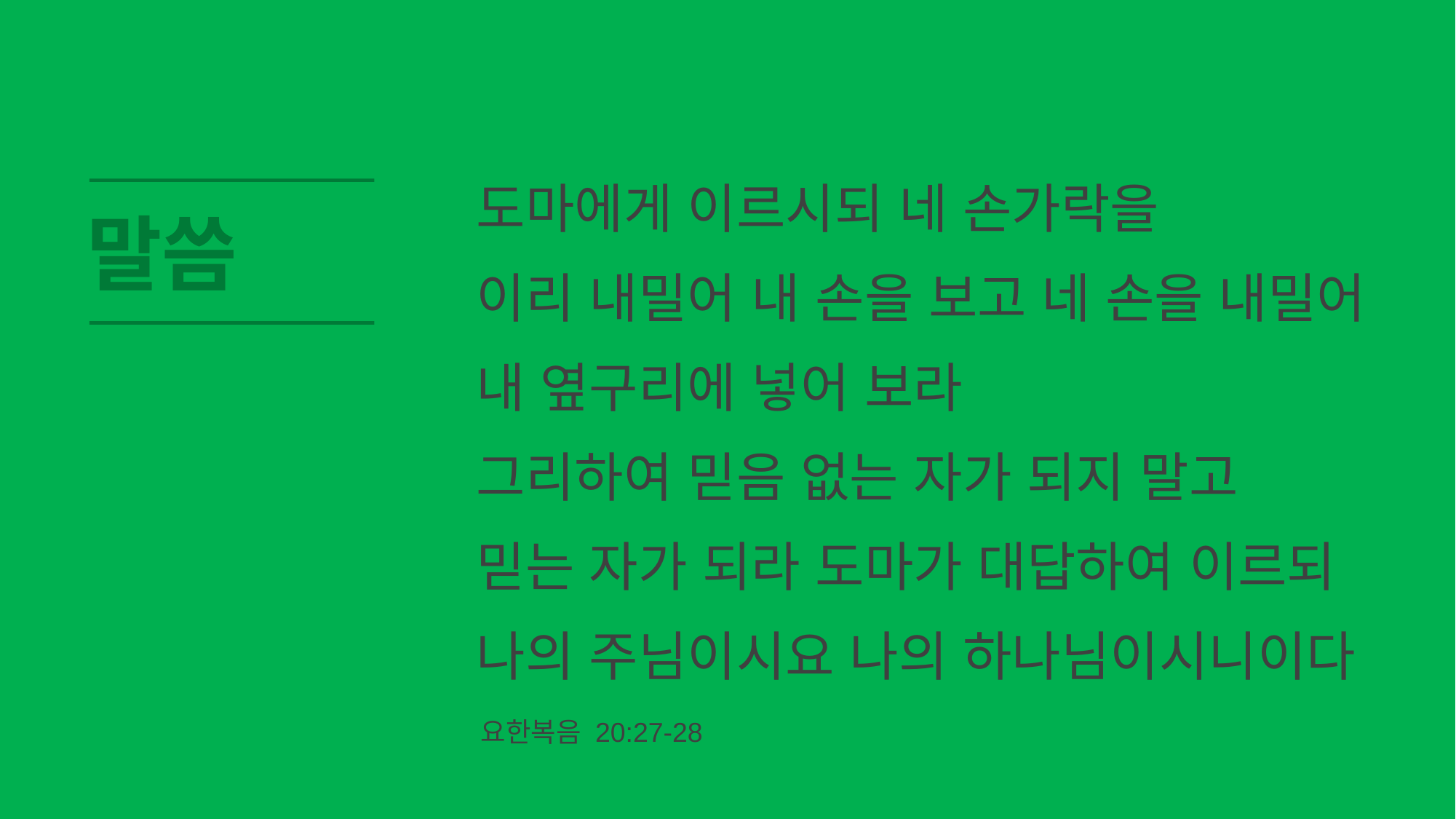

# 도마에게 이르시되 네 손가락을 이리 내밀어 내 손을 보고 네 손을 내밀어 내 옆구리에 넣어 보라 그리하여 믿음 없는 자가 되지 말고 믿는 자가 되라 도마가 대답하여 이르되 나의 주님이시요 나의 하나님이시니이다

말씀

요한복음 20:27-28